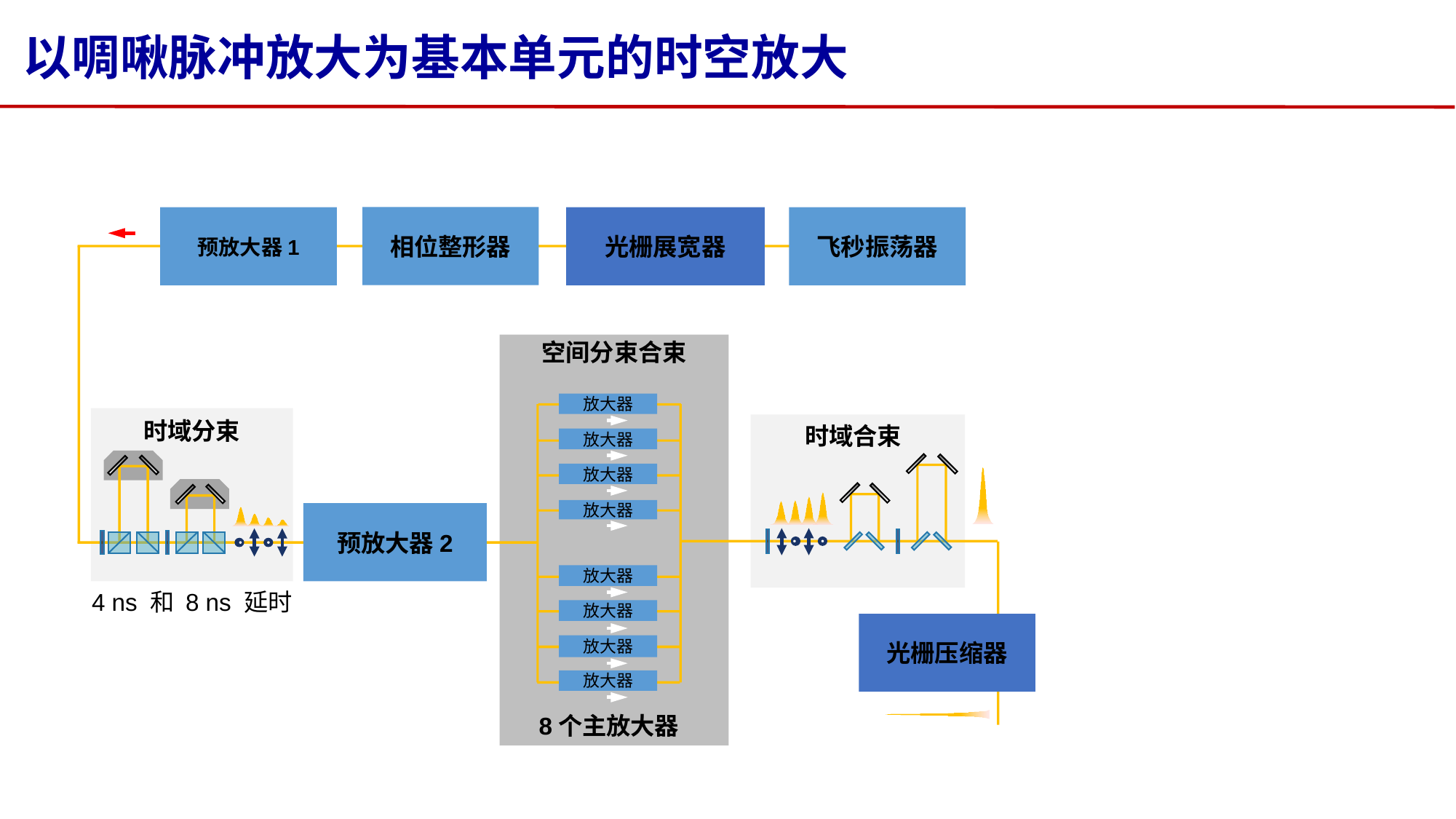

# 以啁啾脉冲放大为基本单元的时空放大
相位整形器
预放大器1
光栅展宽器
飞秒振荡器

空间分束合束

放大器

放大器

放大器

放大器

放大器

放大器

放大器

放大器

时域分束

时域合束

预放大器2
4 ns 和 8 ns 延时
光栅压缩器

8个主放大器